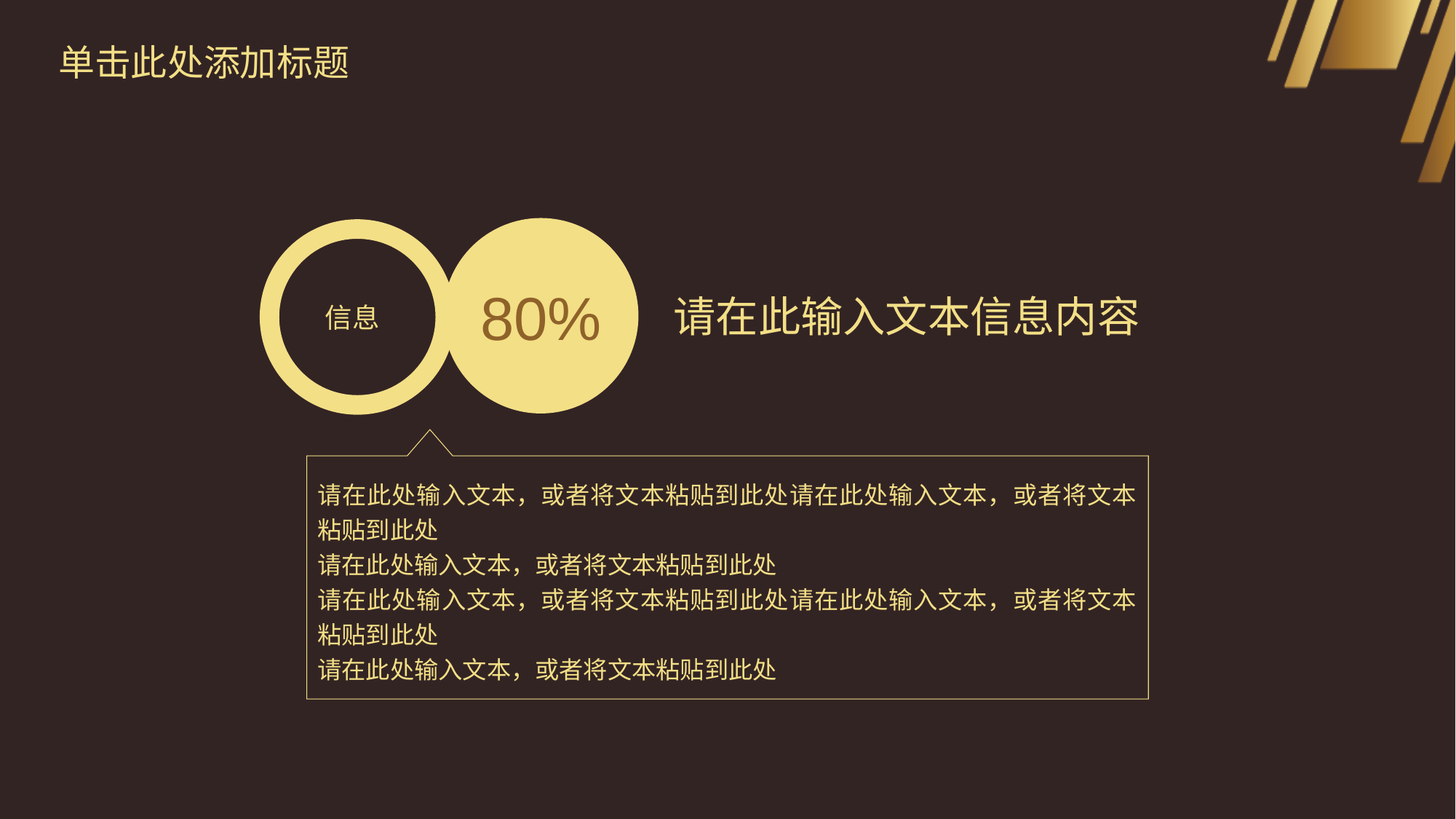

单击此处添加标题
80%

请在此输入文本信息内容
信息
请在此处输入文本，或者将文本粘贴到此处请在此处输入文本，或者将文本粘贴到此处
请在此处输入文本，或者将文本粘贴到此处
请在此处输入文本，或者将文本粘贴到此处请在此处输入文本，或者将文本粘贴到此处
请在此处输入文本，或者将文本粘贴到此处